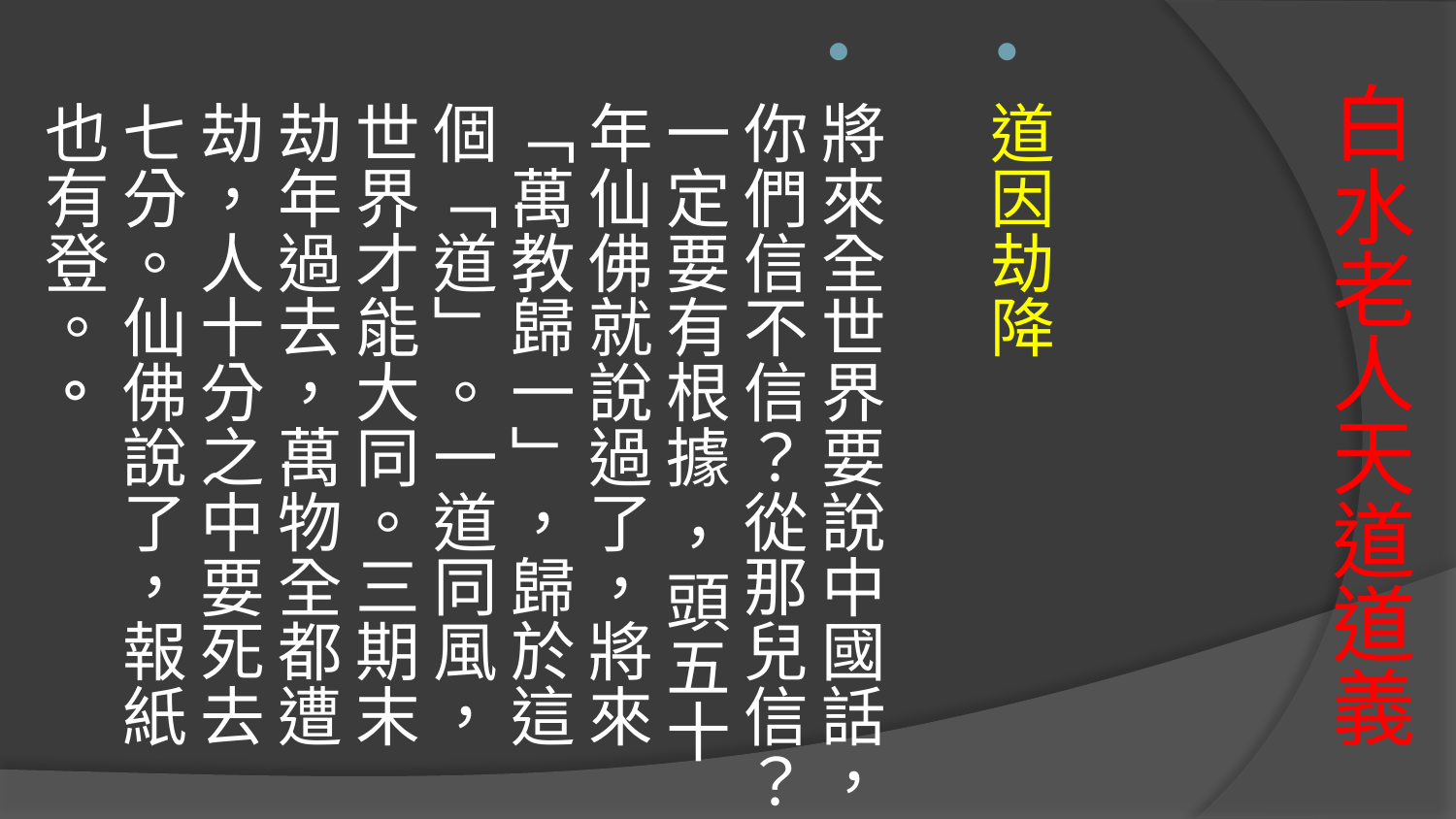

道因劫降
將來全世界要說中國話，你們信不信？從那兒信？一定要有根據 ，頭五十年仙佛就說過了，將來「萬教歸一」，歸於這個「道」。一道同風，世界才能大同。三期末劫年過去，萬物全都遭劫，人十分之中要死去七分。仙佛說了，報紙也有登。。
# 白水老人天道道義